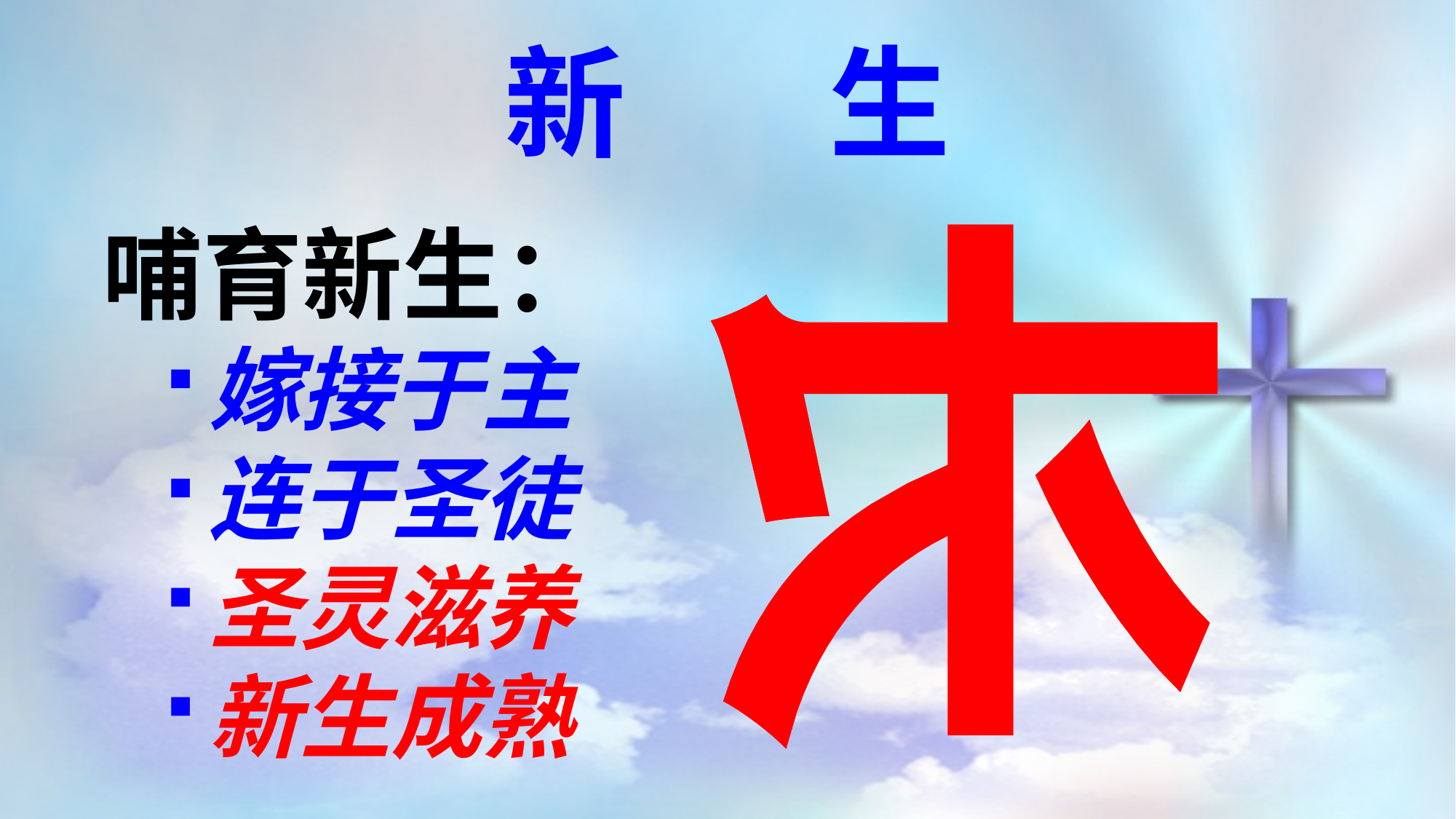

新   生
哺育新生：
嫁接于主
连于圣徒
圣灵滋养
新生成熟
长